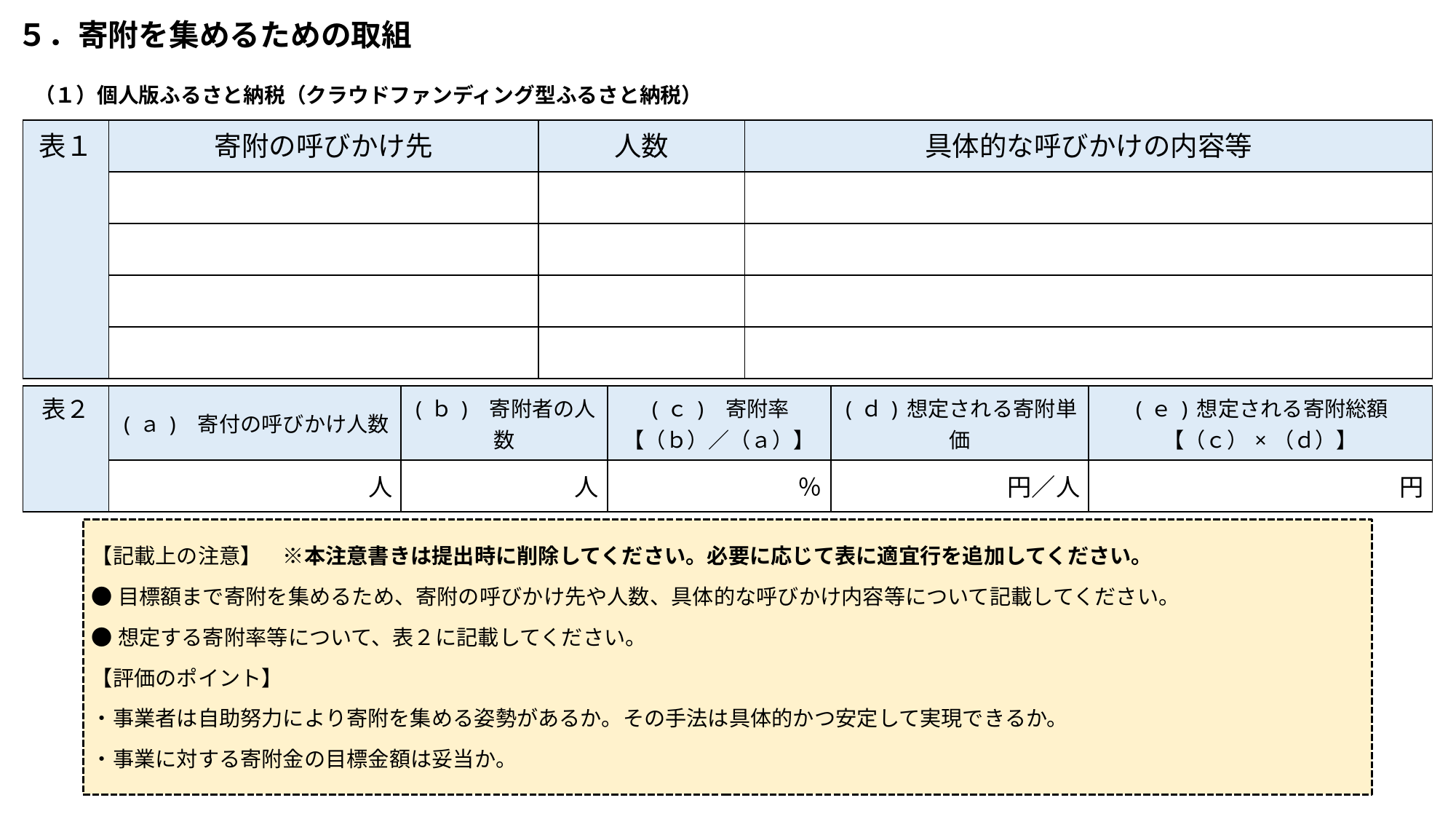

５．寄附を集めるための取組
（１）個人版ふるさと納税（クラウドファンディング型ふるさと納税）
| 表１ | 寄附の呼びかけ先 | 人数 | 具体的な呼びかけの内容等 |
| --- | --- | --- | --- |
|  |  |  |  |
|  |  |  |  |
|  |  |  |  |
|  |  |  |  |
| 表２ | (ａ) 寄付の呼びかけ人数 | (ｂ) 寄附者の人数 | (ｃ) 寄附率 【（ｂ）／（ａ）】 | (ｄ)想定される寄附単価 | (ｅ)想定される寄附総額 【（ｃ）×（ｄ）】 |
| --- | --- | --- | --- | --- | --- |
|  | 人 | 人 | ％ | 円／人 | 円 |
【記載上の注意】　※本注意書きは提出時に削除してください。必要に応じて表に適宜行を追加してください。
●目標額まで寄附を集めるため、寄附の呼びかけ先や人数、具体的な呼びかけ内容等について記載してください。
●想定する寄附率等について、表２に記載してください。
【評価のポイント】
・事業者は自助努力により寄附を集める姿勢があるか。その手法は具体的かつ安定して実現できるか。
・事業に対する寄附金の目標金額は妥当か。